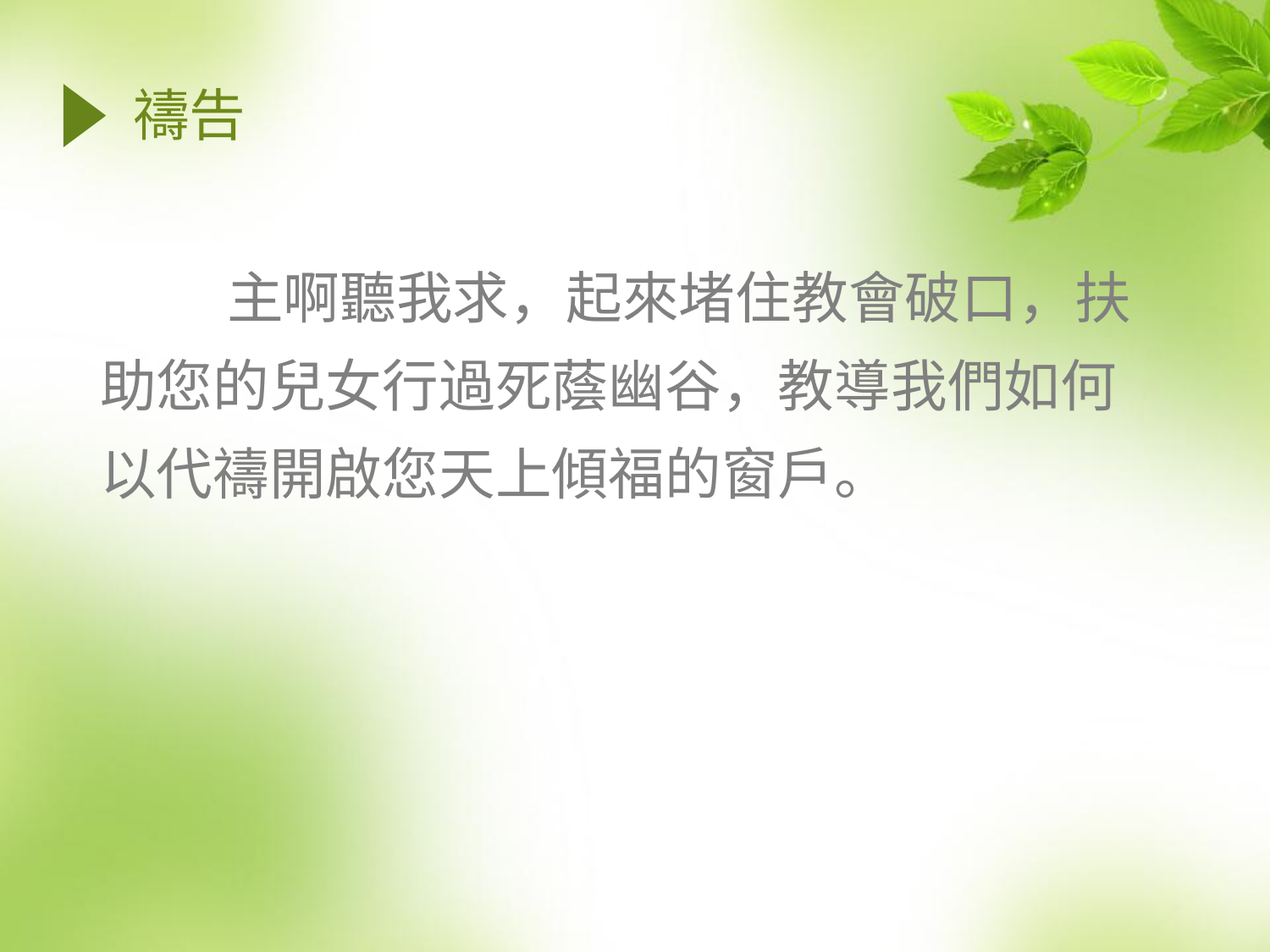

# 禱告
	主啊聽我求，起來堵住教會破口，扶助您的兒女行過死蔭幽谷，教導我們如何以代禱開啟您天上傾福的窗戶。